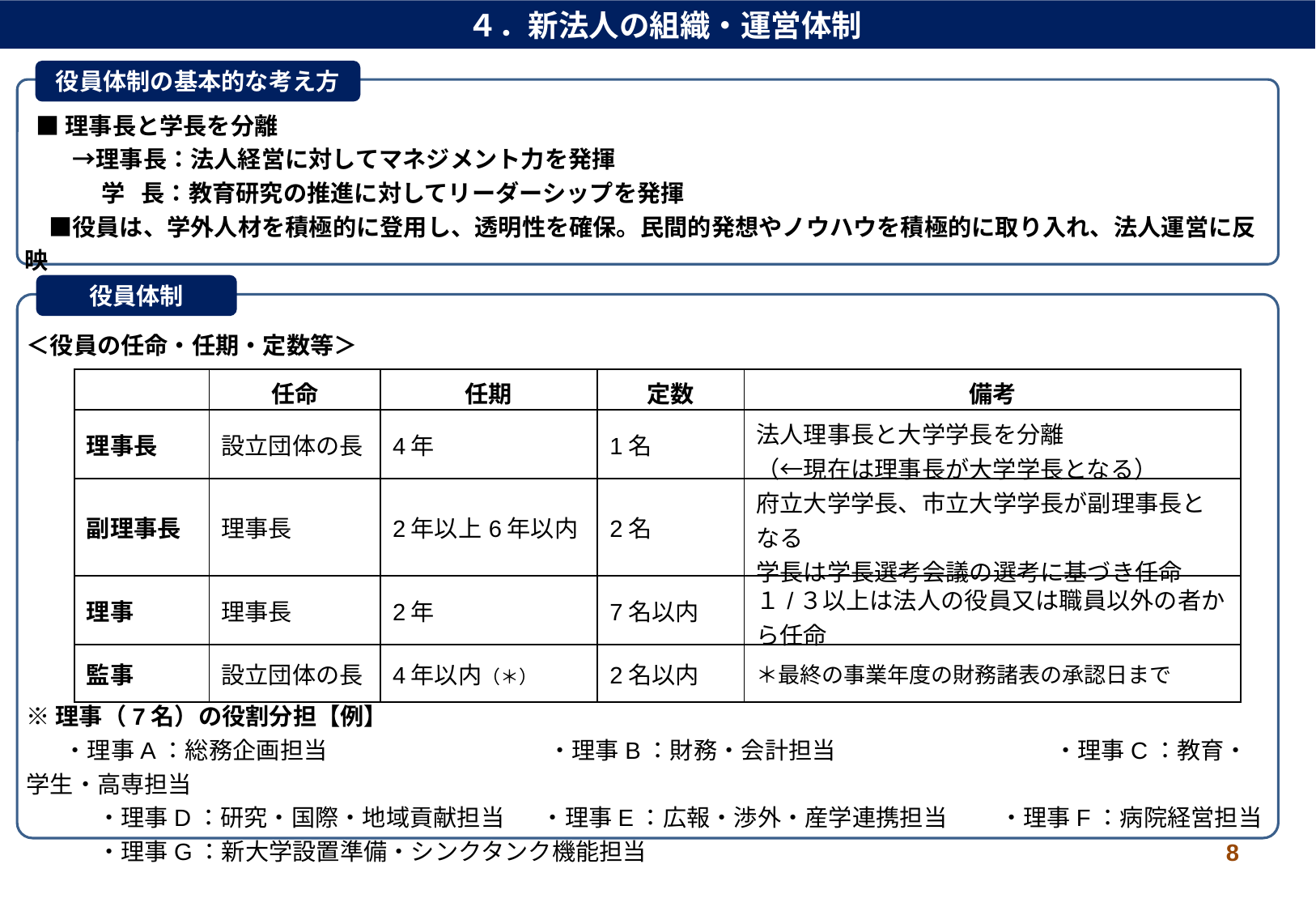

４．新法人の組織・運営体制
役員体制の基本的な考え方

  ■理事長と学長を分離
　　→理事長：法人経営に対してマネジメント力を発揮
　　 　学   長：教育研究の推進に対してリーダーシップを発揮
　■役員は、学外人材を積極的に登用し、透明性を確保。民間的発想やノウハウを積極的に取り入れ、法人運営に反映

役員体制

＜役員の任命・任期・定数等＞

※理事（7名）の役割分担【例】
      ・理事A：総務企画担当　 　　　　　　　     ・理事B：財務・会計担当　　 　　　　　　　・理事C：教育・学生・高専担当
　　　・理事D：研究・国際・地域貢献担当       ・理事E：広報・渉外・産学連携担当 　　・理事F：病院経営担当
　　　・理事G：新大学設置準備・シンクタンク機能担当

|  | 任命 | 任期 | 定数 | 備考 |
| --- | --- | --- | --- | --- |
| 理事長 | 設立団体の長 | 4年 | 1名 | 法人理事長と大学学長を分離 （←現在は理事長が大学学長となる） |
| 副理事長 | 理事長 | 2年以上6年以内 | 2名 | 府立大学学長、市立大学学長が副理事長となる 学長は学長選考会議の選考に基づき任命 |
| 理事 | 理事長 | 2年 | 7名以内 | １/３以上は法人の役員又は職員以外の者から任命 |
| 監事 | 設立団体の長 | 4年以内（＊） | 2名以内 | ＊最終の事業年度の財務諸表の承認日まで |
8